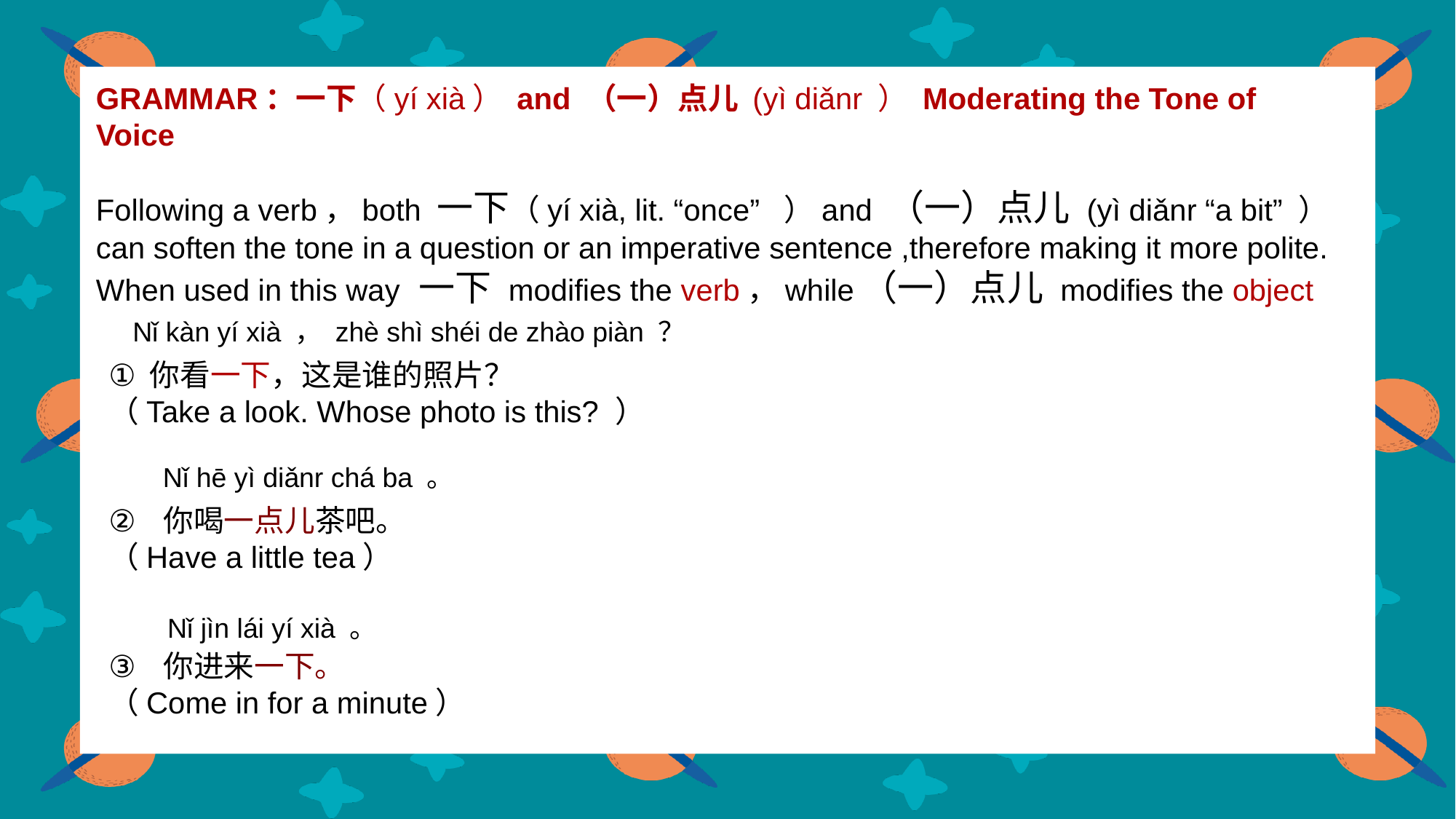

GRAMMAR：一下（yí xià） and （一）点儿 (yì diǎnr ） Moderating the Tone of Voice

Following a verb，both 一下（yí xià, lit. “once”  ）and （一）点儿 (yì diǎnr “a bit” ）can soften the tone in a question or an imperative sentence ,therefore making it more polite. When used in this way 一下 modifies the verb，while（一）点儿 modifies the object
Nǐ kàn yí xià ， zhè shì shéi de zhào piàn ？
你看一下，这是谁的照片？
（Take a look. Whose photo is this? ）

你喝一点儿茶吧。
（Have a little tea）

你进来一下。
（Come in for a minute）

Nǐ hē yì diǎnr chá ba 。
Nǐ jìn lái yí xià 。